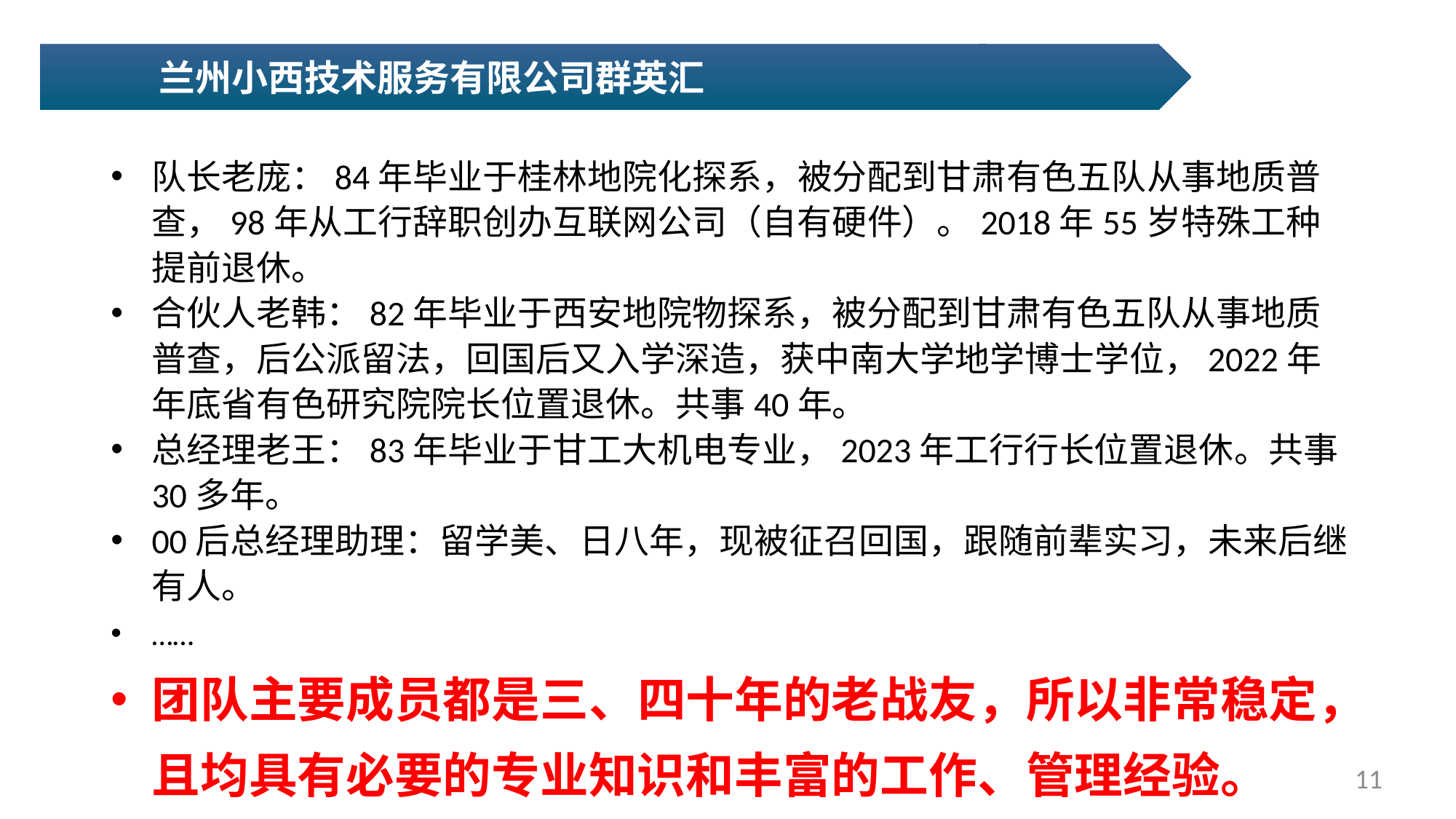

兰州小西技术服务有限公司群英汇
队长老庞：84年毕业于桂林地院化探系，被分配到甘肃有色五队从事地质普查，98年从工行辞职创办互联网公司（自有硬件）。2018年55岁特殊工种提前退休。
合伙人老韩：82年毕业于西安地院物探系，被分配到甘肃有色五队从事地质普查，后公派留法，回国后又入学深造，获中南大学地学博士学位，2022年年底省有色研究院院长位置退休。共事40年。
总经理老王：83年毕业于甘工大机电专业，2023年工行行长位置退休。共事30多年。
00后总经理助理：留学美、日八年，现被征召回国，跟随前辈实习，未来后继有人。
……
团队主要成员都是三、四十年的老战友，所以非常稳定，且均具有必要的专业知识和丰富的工作、管理经验。
11